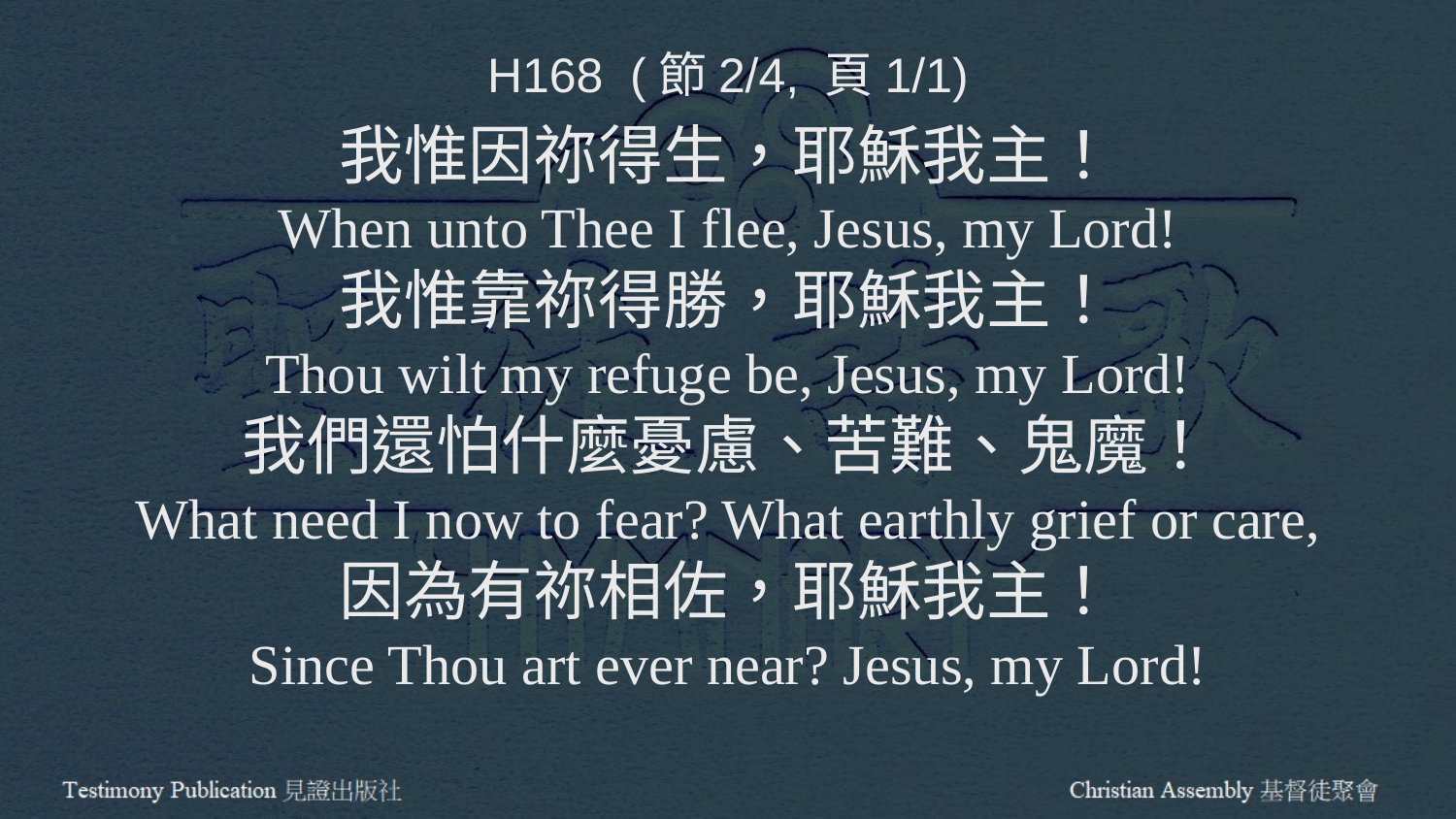

H168  (節2/4, 頁1/1)
我惟因祢得生，耶穌我主！
When unto Thee I flee, Jesus, my Lord!
我惟靠祢得勝，耶穌我主！
Thou wilt my refuge be, Jesus, my Lord!
我們還怕什麼憂慮、苦難、鬼魔！
What need I now to fear? What earthly grief or care,
因為有祢相佐，耶穌我主！
Since Thou art ever near? Jesus, my Lord!